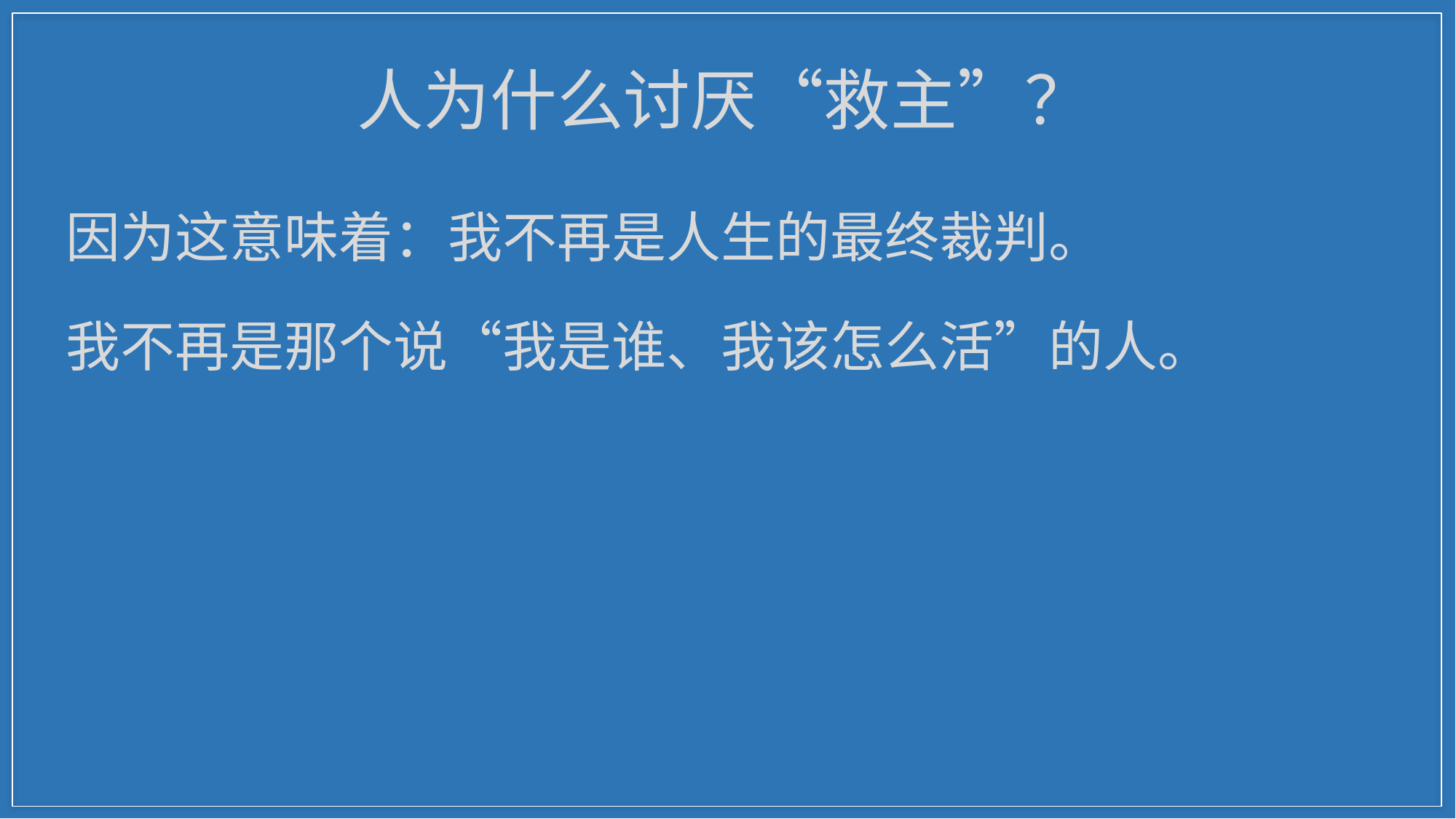

# 人为什么讨厌“救主”？
因为这意味着：我不再是人生的最终裁判。
我不再是那个说“我是谁、我该怎么活”的人。